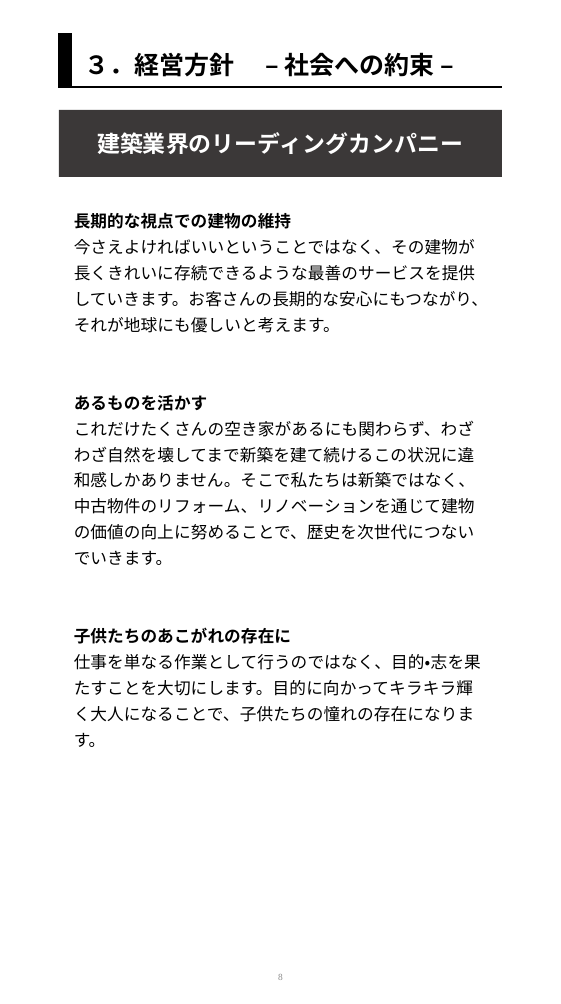

３．経営方針　 – 社会への約束 –
建築業界のリーディングカンパニー
長期的な視点での建物の維持
今さえよければいいということではなく、その建物が長くきれいに存続できるような最善のサービスを提供していきます。お客さんの長期的な安心にもつながり、それが地球にも優しいと考えます。

あるものを活かす
これだけたくさんの空き家があるにも関わらず、わざわざ自然を壊してまで新築を建て続けるこの状況に違和感しかありません。そこで私たちは新築ではなく、中古物件のリフォーム、リノベーションを通じて建物の価値の向上に努めることで、歴史を次世代につないでいきます。

子供たちのあこがれの存在に
仕事を単なる作業として行うのではなく、目的・志を果たすことを大切にします。目的に向かってキラキラ輝く大人になることで、子供たちの憧れの存在になります。
8